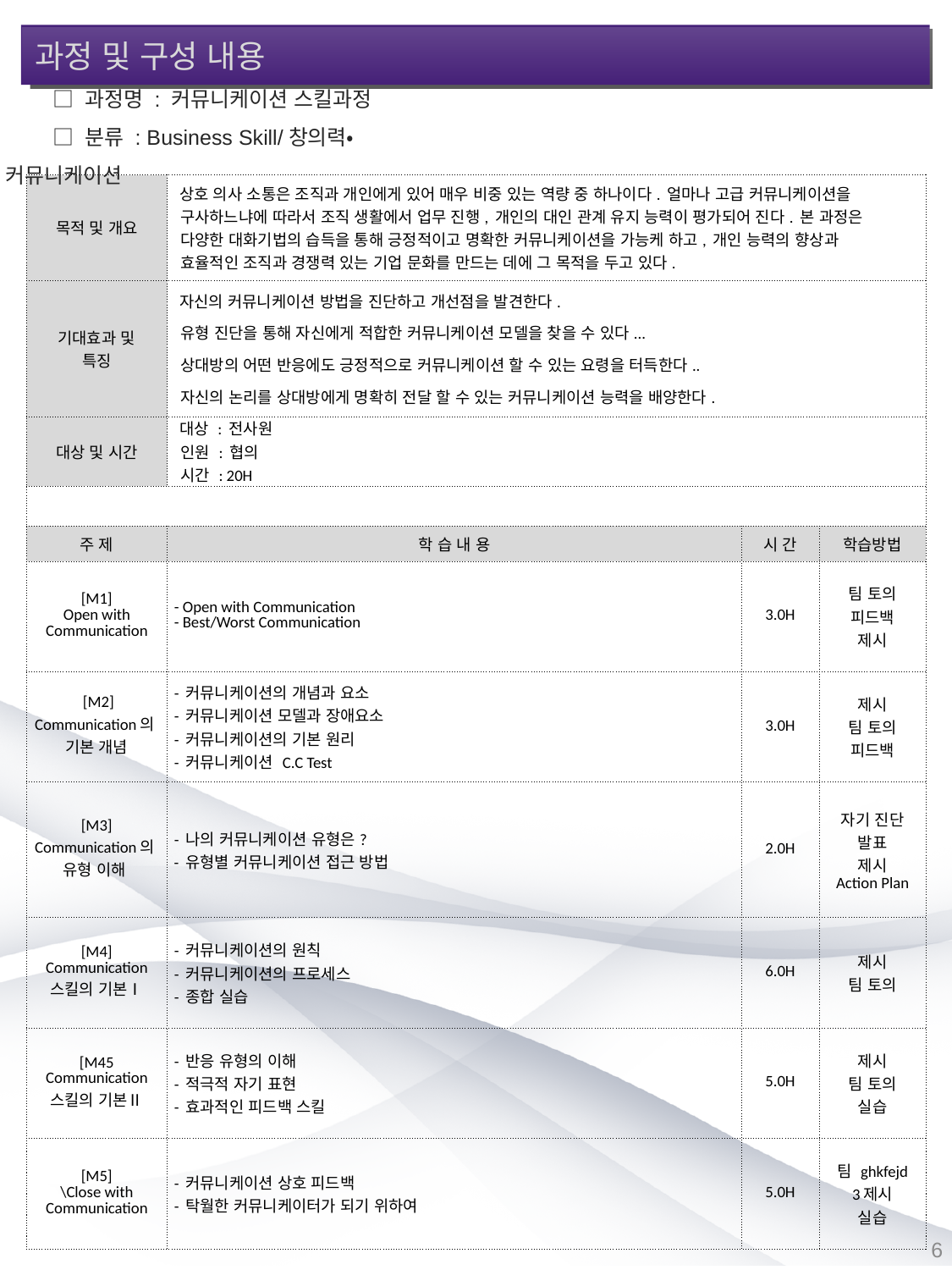

과정 및 구성 내용
□ 과정명 : 커뮤니케이션 스킬과정
□ 분류 : Business Skill/창의력•커뮤니케이션
| 목적 및 개요 | 상호 의사 소통은 조직과 개인에게 있어 매우 비중 있는 역량 중 하나이다. 얼마나 고급 커뮤니케이션을 구사하느냐에 따라서 조직 생활에서 업무 진행, 개인의 대인 관계 유지 능력이 평가되어 진다. 본 과정은 다양한 대화기법의 습득을 통해 긍정적이고 명확한 커뮤니케이션을 가능케 하고, 개인 능력의 향상과 효율적인 조직과 경쟁력 있는 기업 문화를 만드는 데에 그 목적을 두고 있다. |  |  |
| --- | --- | --- | --- |
| 기대효과 및 특징 | 자신의 커뮤니케이션 방법을 진단하고 개선점을 발견한다. 유형 진단을 통해 자신에게 적합한 커뮤니케이션 모델을 찾을 수 있다... 상대방의 어떤 반응에도 긍정적으로 커뮤니케이션 할 수 있는 요령을 터득한다.. 자신의 논리를 상대방에게 명확히 전달 할 수 있는 커뮤니케이션 능력을 배양한다. |  |  |
| 대상 및 시간 | 대상 : 전사원 인원 : 협의 시간 : 20H |  |  |
|  |  |  |  |
| 주 제 | 학 습 내 용 | 시 간 | 학습방법 |
| [M1] Open with Communication | - Open with Communication - Best/Worst Communication | 3.0H | 팀 토의 피드백 제시 |
| [M2] Communication의 기본 개념 | - 커뮤니케이션의 개념과 요소 - 커뮤니케이션 모델과 장애요소 - 커뮤니케이션의 기본 원리 - 커뮤니케이션 C.C Test | 3.0H | 제시 팀 토의 피드백 |
| [M3] Communication의 유형 이해 | - 나의 커뮤니케이션 유형은? - 유형별 커뮤니케이션 접근 방법 | 2.0H | 자기 진단 발표 제시 Action Plan |
| [M4] Communication 스킬의 기본Ⅰ | - 커뮤니케이션의 원칙 - 커뮤니케이션의 프로세스 - 종합 실습 | 6.0H | 제시 팀 토의 |
| [M45 Communication 스킬의 기본Ⅱ | - 반응 유형의 이해 - 적극적 자기 표현 - 효과적인 피드백 스킬 | 5.0H | 제시 팀 토의 실습 |
| [M5] \Close with Communication | - 커뮤니케이션 상호 피드백 - 탁월한 커뮤니케이터가 되기 위하여 | 5.0H | 팀 ghkfejd 3제시 실습 |
6